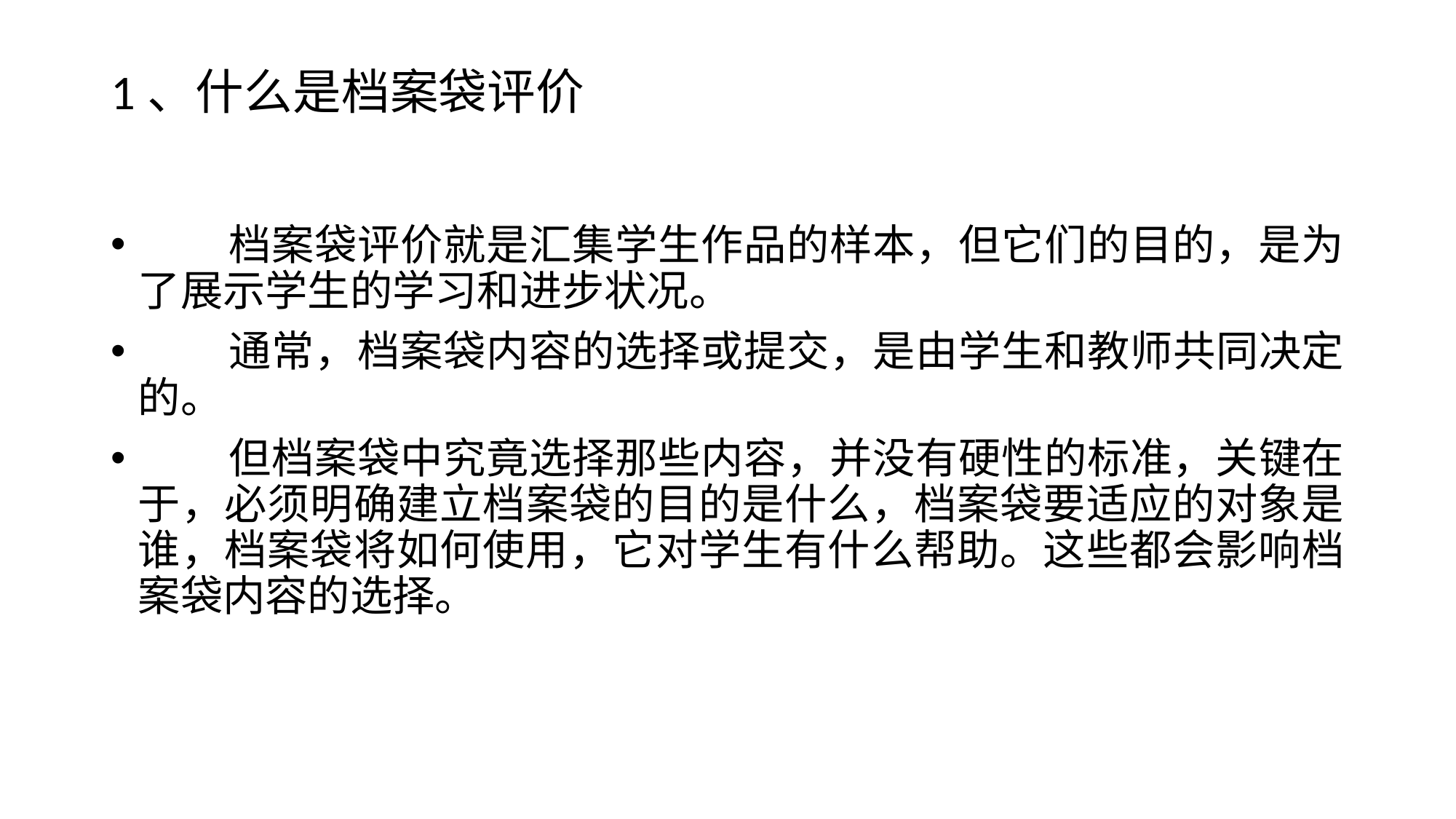

# 1、什么是档案袋评价
        档案袋评价就是汇集学生作品的样本，但它们的目的，是为了展示学生的学习和进步状况。
        通常，档案袋内容的选择或提交，是由学生和教师共同决定的。
        但档案袋中究竟选择那些内容，并没有硬性的标准，关键在于，必须明确建立档案袋的目的是什么，档案袋要适应的对象是谁，档案袋将如何使用，它对学生有什么帮助。这些都会影响档案袋内容的选择。